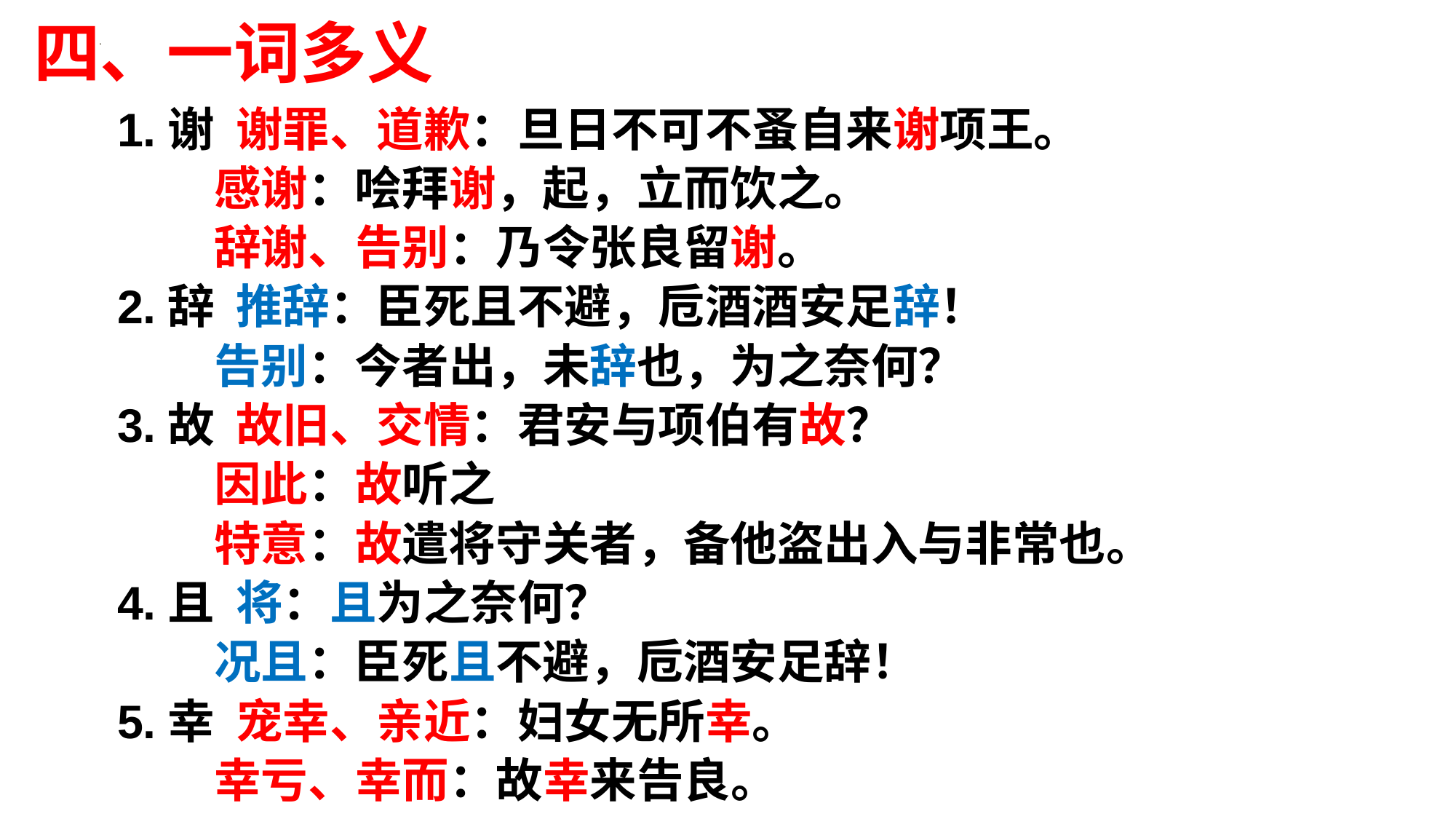

四、一词多义
1.谢  谢罪、道歉：旦日不可不蚤自来谢项王。
        感谢：哙拜谢，起，立而饮之。
        辞谢、告别：乃令张良留谢。
2.辞  推辞：臣死且不避，卮酒酒安足辞！
        告别：今者出，未辞也，为之奈何？
3.故  故旧、交情：君安与项伯有故？
        因此：故听之
        特意：故遣将守关者，备他盗出入与非常也。
4.且  将：且为之奈何？
        况且：臣死且不避，卮酒安足辞！
5.幸  宠幸、亲近：妇女无所幸。
        幸亏、幸而：故幸来告良。